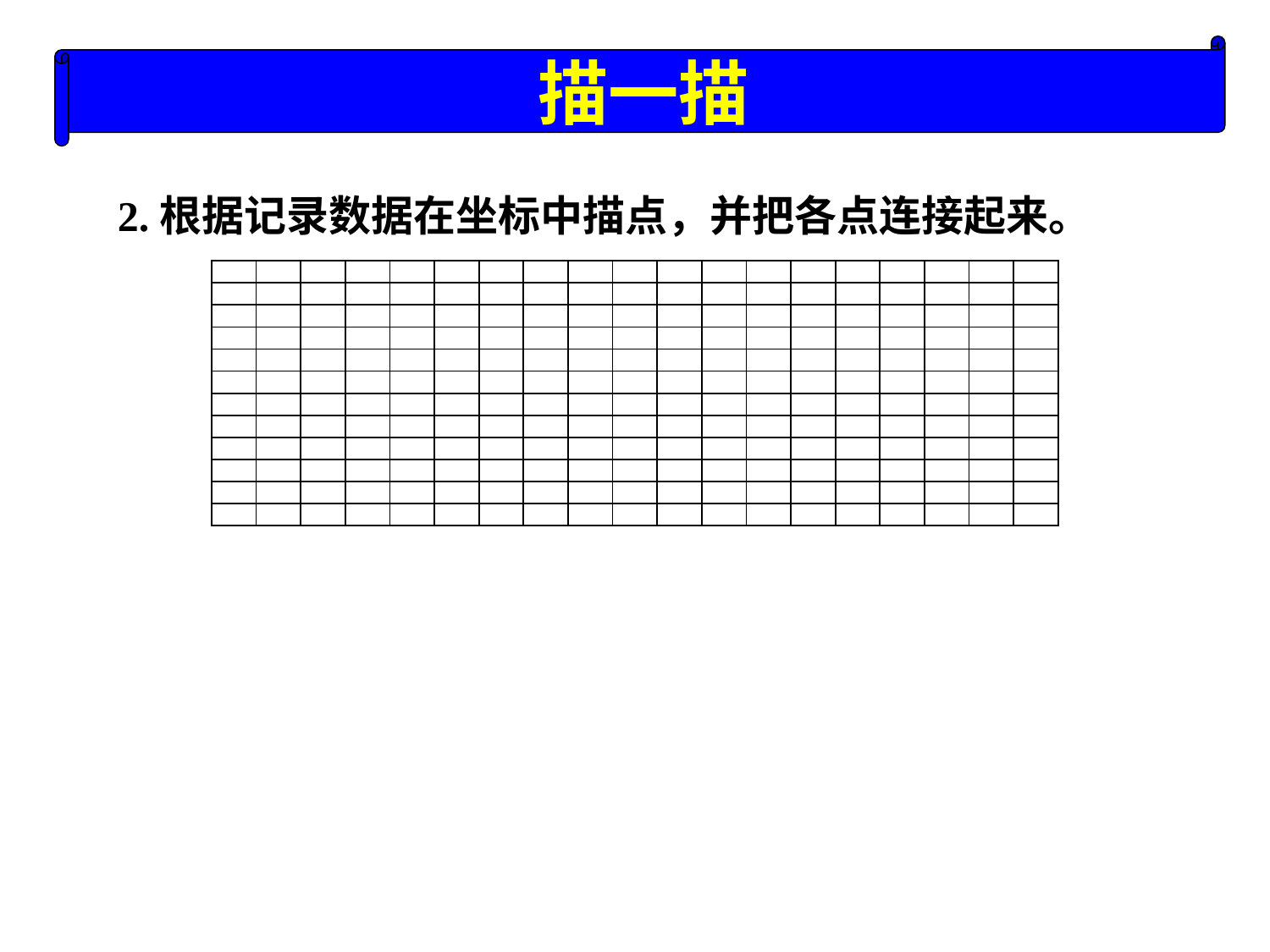

描一描
2.根据记录数据在坐标中描点，并把各点连接起来。
|  |  |  |  |  |  |  |  |  |  |  |  |  |  |  |  |  |  |  |
| --- | --- | --- | --- | --- | --- | --- | --- | --- | --- | --- | --- | --- | --- | --- | --- | --- | --- | --- |
|  |  |  |  |  |  |  |  |  |  |  |  |  |  |  |  |  |  |  |
|  |  |  |  |  |  |  |  |  |  |  |  |  |  |  |  |  |  |  |
|  |  |  |  |  |  |  |  |  |  |  |  |  |  |  |  |  |  |  |
|  |  |  |  |  |  |  |  |  |  |  |  |  |  |  |  |  |  |  |
|  |  |  |  |  |  |  |  |  |  |  |  |  |  |  |  |  |  |  |
|  |  |  |  |  |  |  |  |  |  |  |  |  |  |  |  |  |  |  |
|  |  |  |  |  |  |  |  |  |  |  |  |  |  |  |  |  |  |  |
|  |  |  |  |  |  |  |  |  |  |  |  |  |  |  |  |  |  |  |
|  |  |  |  |  |  |  |  |  |  |  |  |  |  |  |  |  |  |  |
|  |  |  |  |  |  |  |  |  |  |  |  |  |  |  |  |  |  |  |
|  |  |  |  |  |  |  |  |  |  |  |  |  |  |  |  |  |  |  |